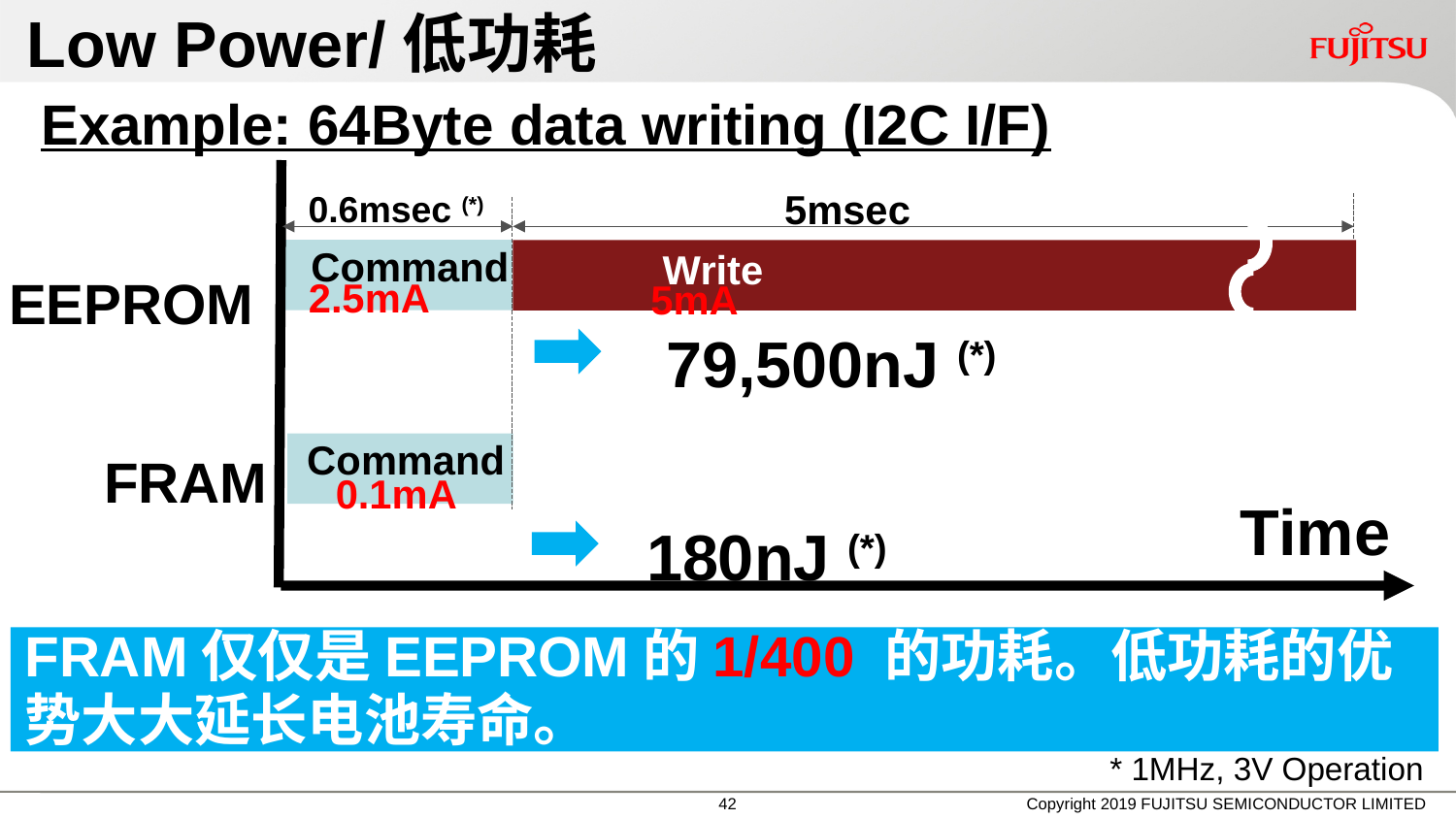

# Low Power/低功耗
Example: 64Byte data writing (I2C I/F)

5msec
0.6msec (*)

Command
Write

EEPROM
2.5mA

5mA
79,500nJ (*)

Command

FRAM
0.1mA
Time
180nJ (*)

FRAM仅仅是EEPROM的1/400 的功耗。低功耗的优势大大延长电池寿命。
* 1MHz, 3V Operation
Copyright 2019 FUJITSU SEMICONDUCTOR LIMITED
42